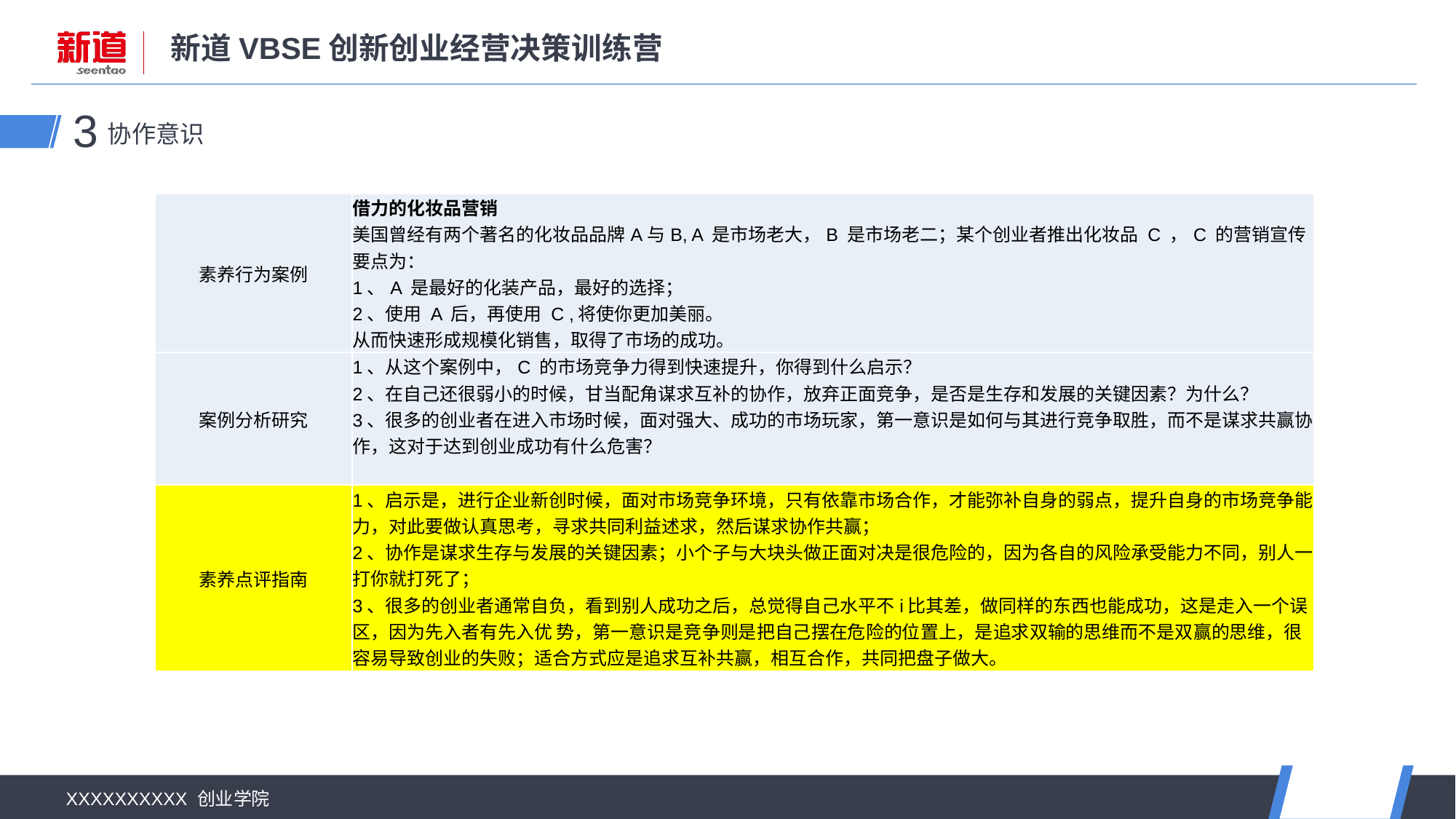

协作意识
3
| 素养行为案例 | 借力的化妆品营销 美国曾经有两个著名的化妆品品牌A与B, A 是市场老大，B 是市场老二；某个创业者推出化妆品 C ，C 的营销宣传要点为： 1、A 是最好的化装产品，最好的选择； 2、使用 A 后，再使用 C ,将使你更加美丽。 从而快速形成规模化销售，取得了市场的成功。 |
| --- | --- |
| 案例分析研究 | 1、从这个案例中，C 的市场竞争力得到快速提升，你得到什么启示？ 2、在自己还很弱小的时候，甘当配角谋求互补的协作，放弃正面竞争，是否是生存和发展的关键因素？为什么？ 3、很多的创业者在进入市场时候，面对强大、成功的市场玩家，第一意识是如何与其进行竞争取胜，而不是谋求共赢协作，这对于达到创业成功有什么危害？ |
| 素养点评指南 | 1、启示是，进行企业新创时候，面对市场竞争环境，只有依靠市场合作，才能弥补自身的弱点，提升自身的市场竞争能力，对此要做认真思考，寻求共同利益述求，然后谋求协作共赢； 2、协作是谋求生存与发展的关键因素；小个子与大块头做正面对决是很危险的，因为各自的风险承受能力不同，别人一打你就打死了； 3、很多的创业者通常自负，看到别人成功之后，总觉得自己水平不i比其差，做同样的东西也能成功，这是走入一个误区，因为先入者有先入优 势，第一意识是竞争则是把自己摆在危险的位置上，是追求双输的思维而不是双赢的思维，很容易导致创业的失败；适合方式应是追求互补共赢，相互合作，共同把盘子做大。 |
23